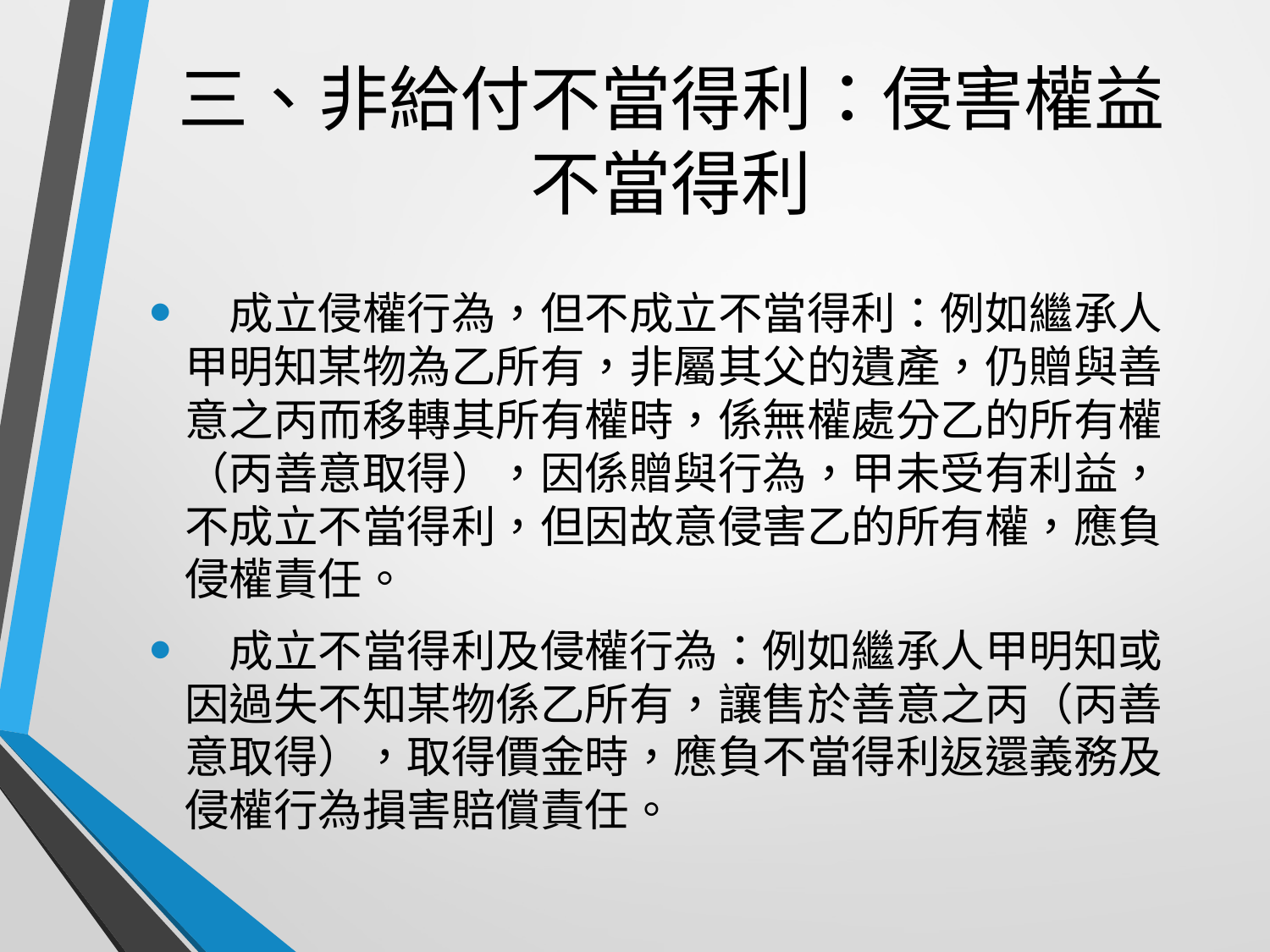

# 三、非給付不當得利：侵害權益不當得利
　成立侵權行為，但不成立不當得利：例如繼承人甲明知某物為乙所有，非屬其父的遺產，仍贈與善意之丙而移轉其所有權時，係無權處分乙的所有權（丙善意取得），因係贈與行為，甲未受有利益，不成立不當得利，但因故意侵害乙的所有權，應負侵權責任。
　成立不當得利及侵權行為：例如繼承人甲明知或因過失不知某物係乙所有，讓售於善意之丙（丙善意取得），取得價金時，應負不當得利返還義務及侵權行為損害賠償責任。